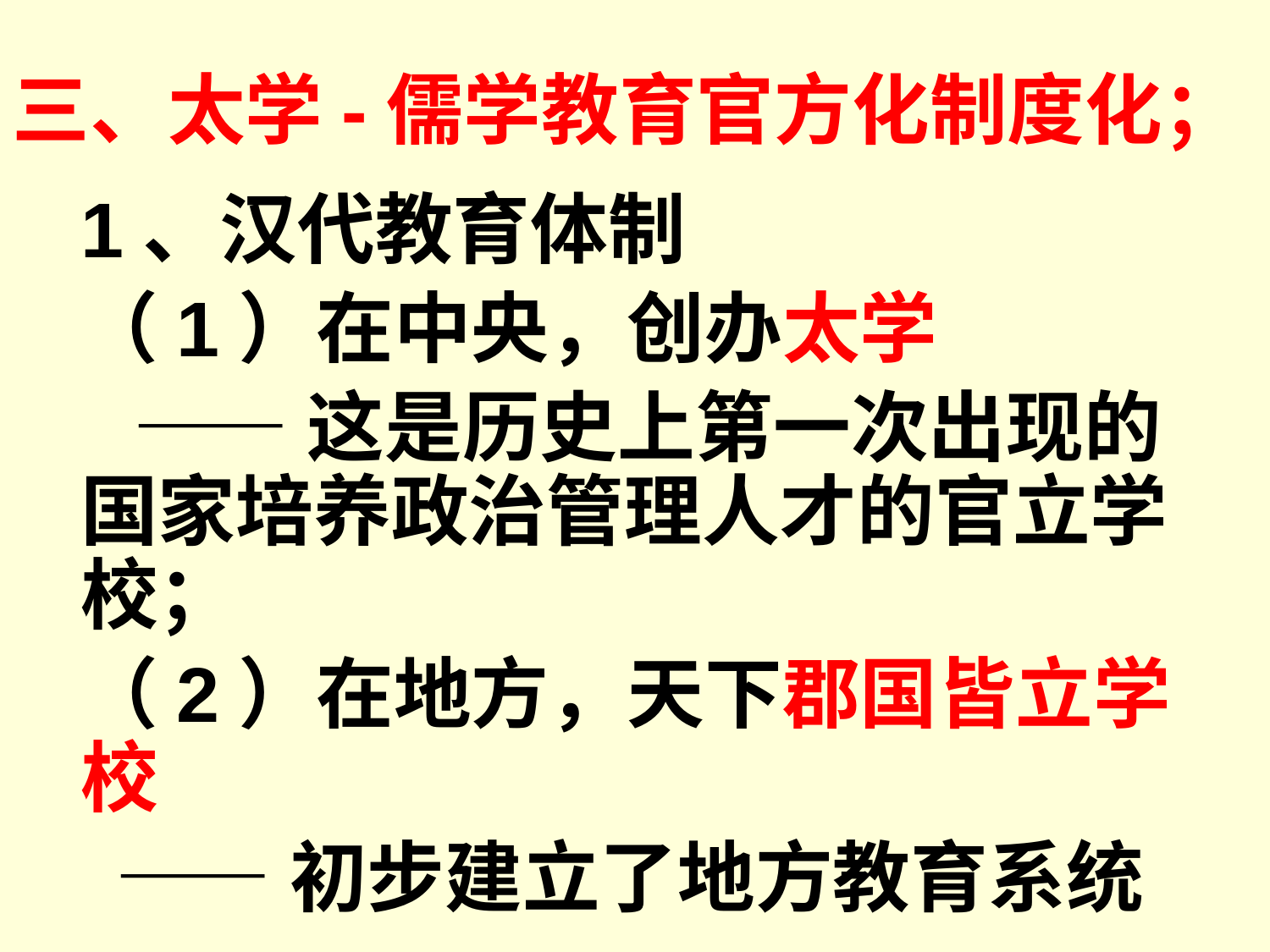

# 三、太学-儒学教育官方化制度化；

1、汉代教育体制
（1）在中央，创办太学
   ——这是历史上第一次出现的国家培养政治管理人才的官立学校；
（2）在地方，天下郡国皆立学校
  ——初步建立了地方教育系统